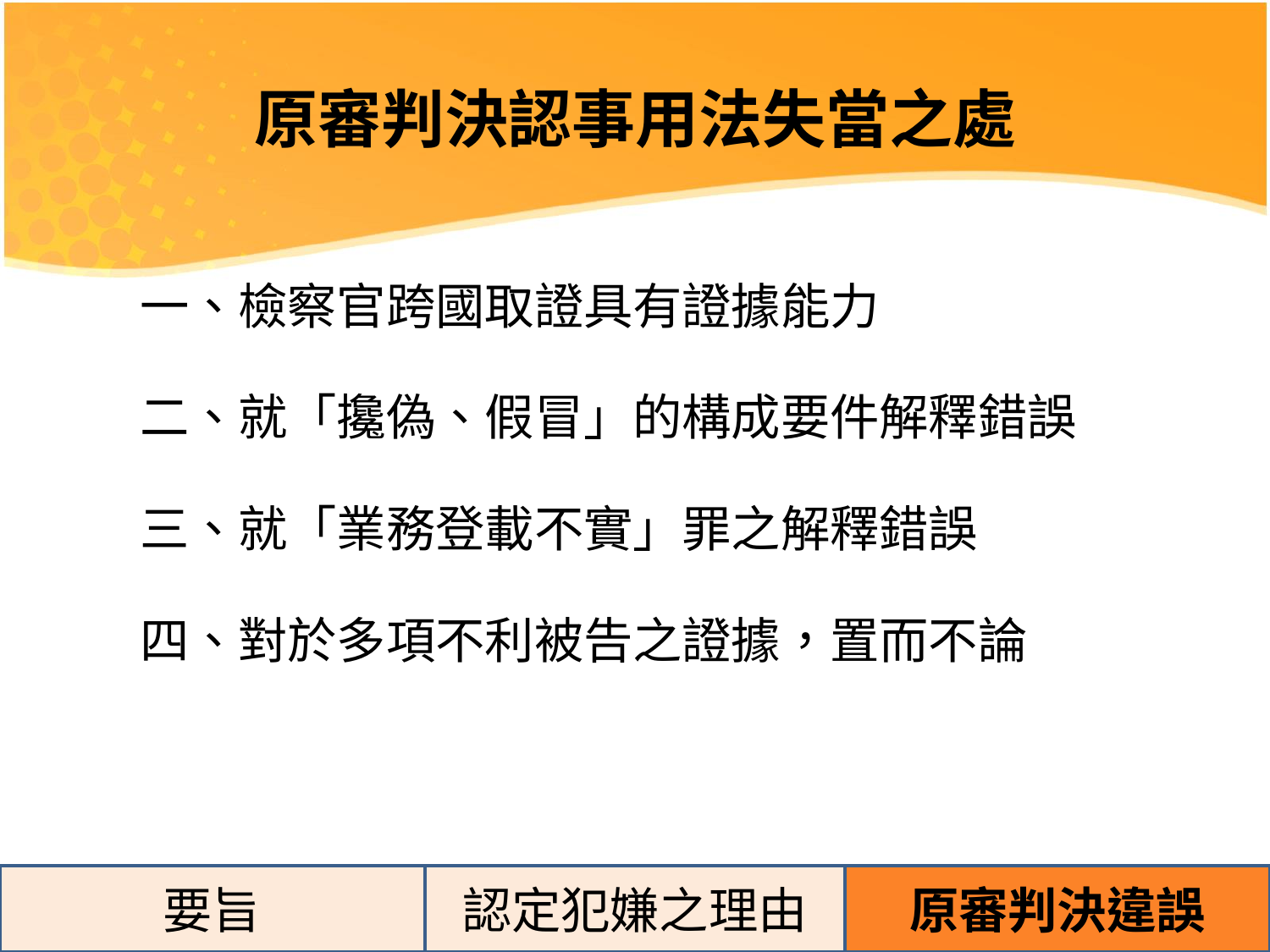

# 原審判決認事用法失當之處

一、檢察官跨國取證具有證據能力

二、就「攙偽、假冒」的構成要件解釋錯誤

三、就「業務登載不實」罪之解釋錯誤

四、對於多項不利被告之證據，置而不論